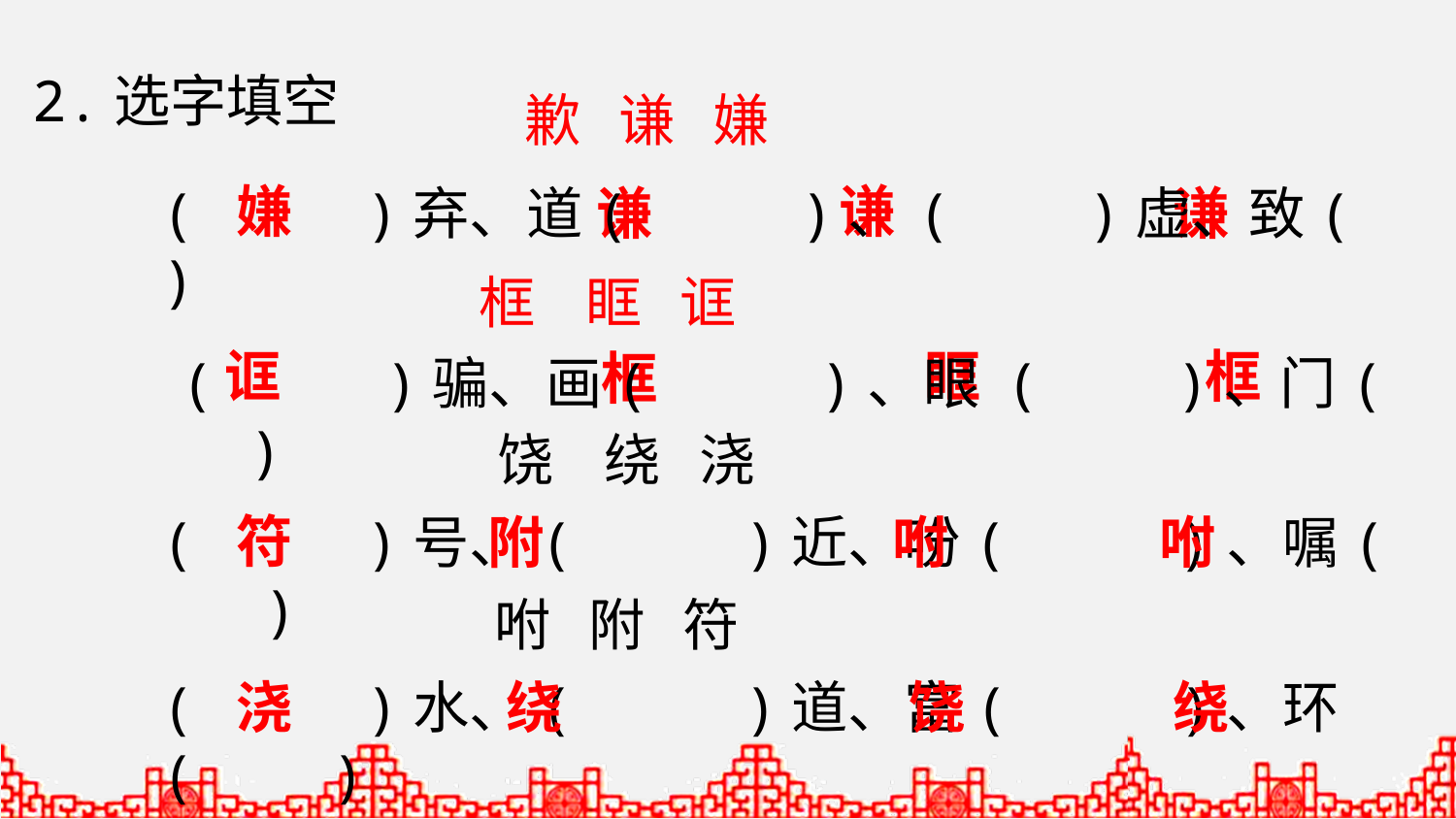

2.选字填空
歉   谦   嫌
嫌
谦
(     )弃、道(     )、(    )虚、致(    )
谦
谦
框    眶   诓
诓
眶
框
框
(     )骗、画(     )、眼 (    )、门(    )
饶    绕   浇
符
(     )号、(     )近、吩(     )、嘱(    )
附
咐
咐
咐   附   符
(     )水、(     )道、富(     )、环(    )
浇
绕
饶
绕